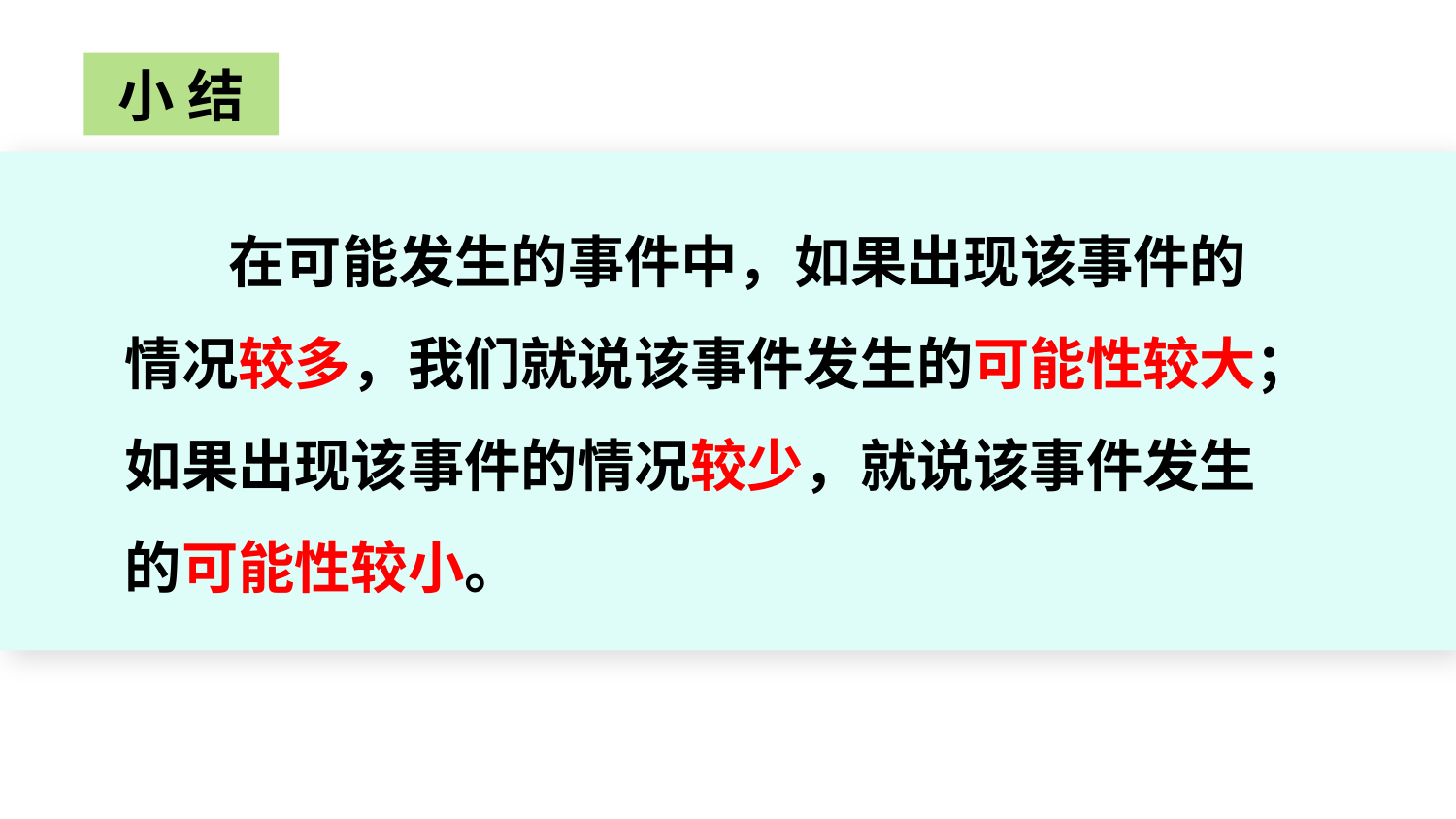

小 结
       在可能发生的事件中，如果出现该事件的情况较多，我们就说该事件发生的可能性较大；如果出现该事件的情况较少，就说该事件发生的可能性较小。